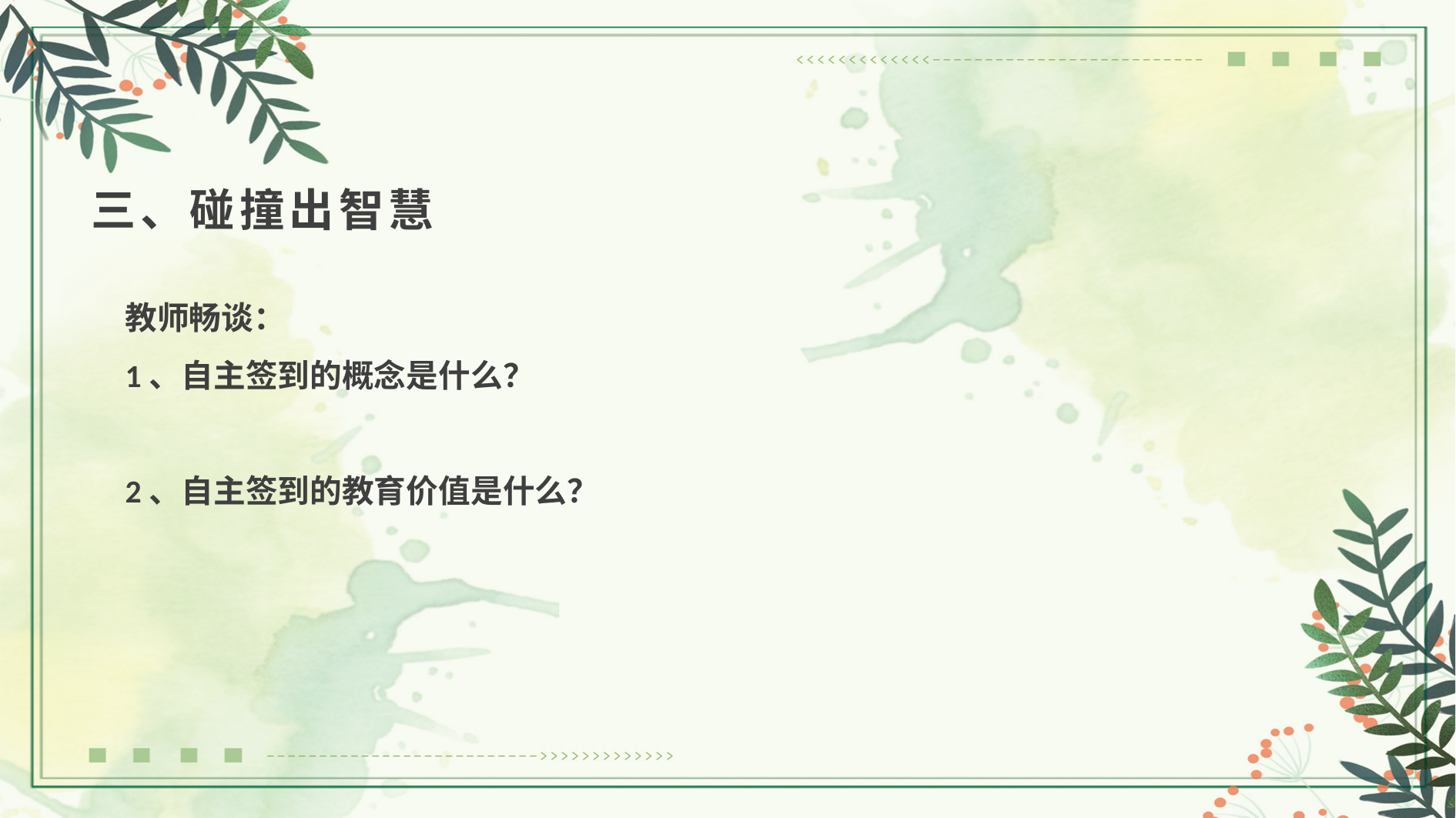

三、碰撞出智慧

教师畅谈：
1、自主签到的概念是什么？

2、自主签到的教育价值是什么？